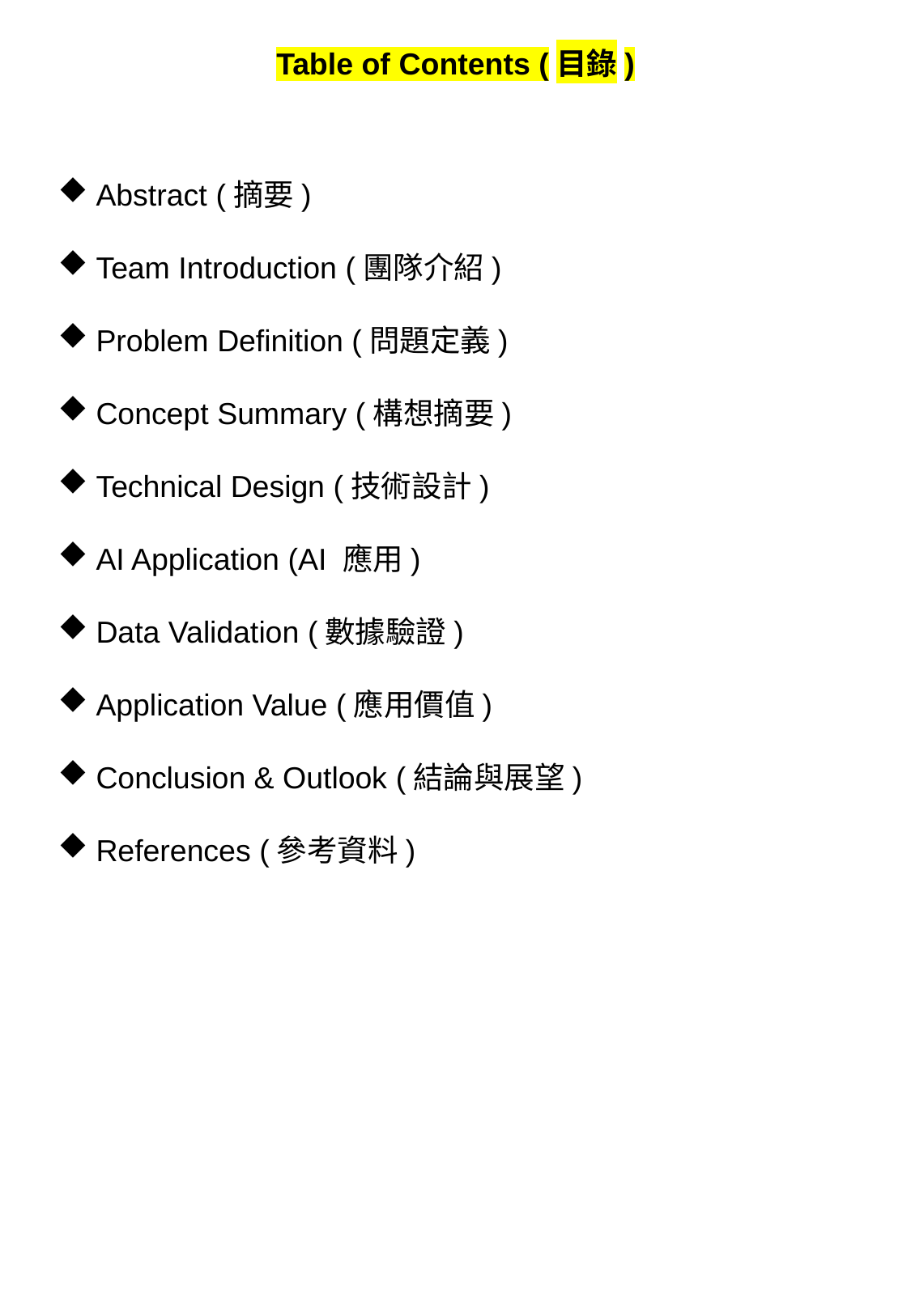

# Table of Contents (目錄)
Abstract (摘要)

Team Introduction (團隊介紹)

Problem Definition (問題定義)

Concept Summary (構想摘要)

Technical Design (技術設計)

AI Application (AI 應用)

Data Validation (數據驗證)

Application Value (應用價值)

Conclusion & Outlook (結論與展望)

References (參考資料)